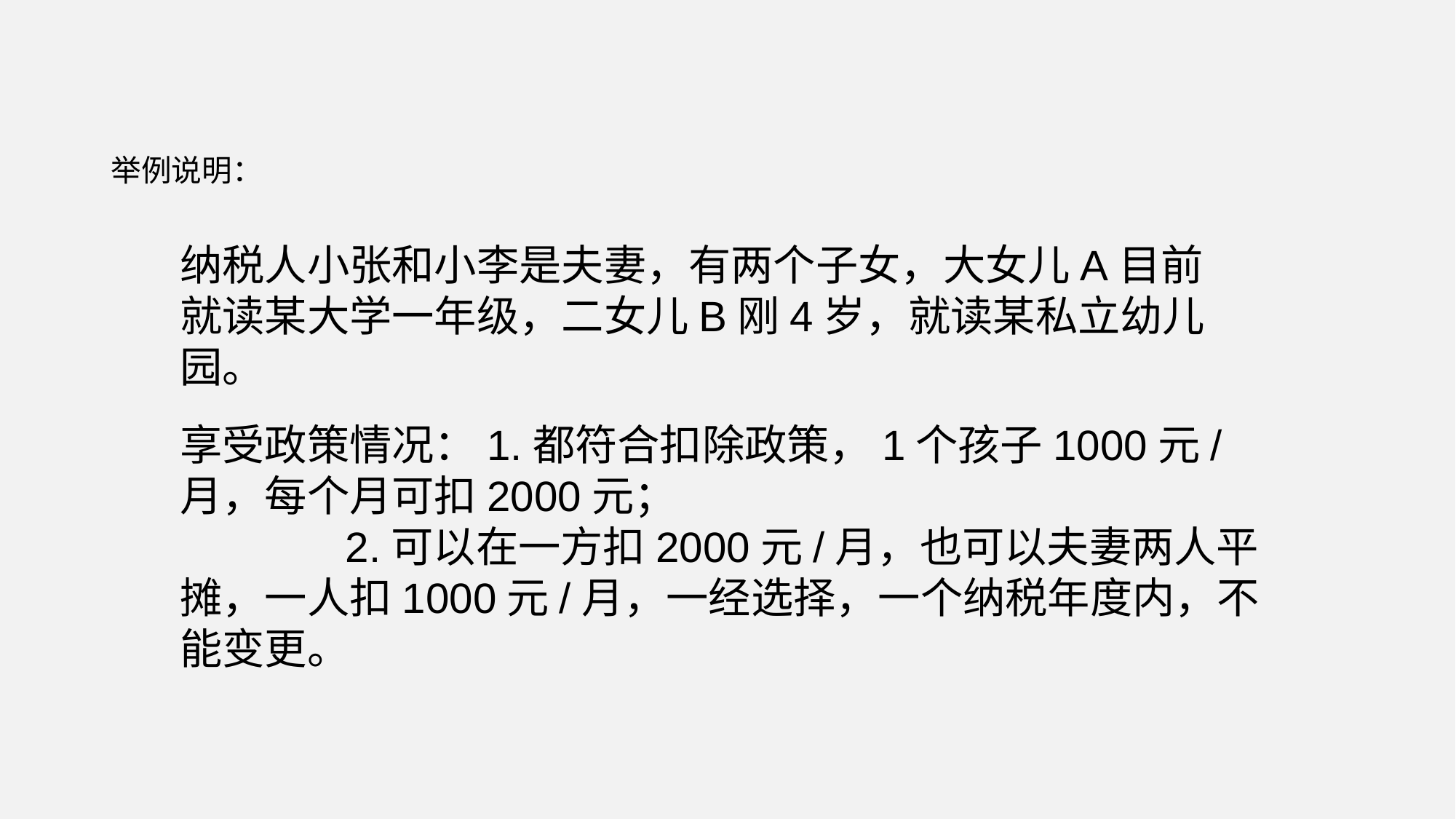

举例说明：
纳税人小张和小李是夫妻，有两个子女，大女儿A目前就读某大学一年级，二女儿B刚4岁，就读某私立幼儿园。
享受政策情况：1.都符合扣除政策，1个孩子1000元/月，每个月可扣2000元；
              2.可以在一方扣2000元/月，也可以夫妻两人平摊，一人扣1000元/月，一经选择，一个纳税年度内，不能变更。